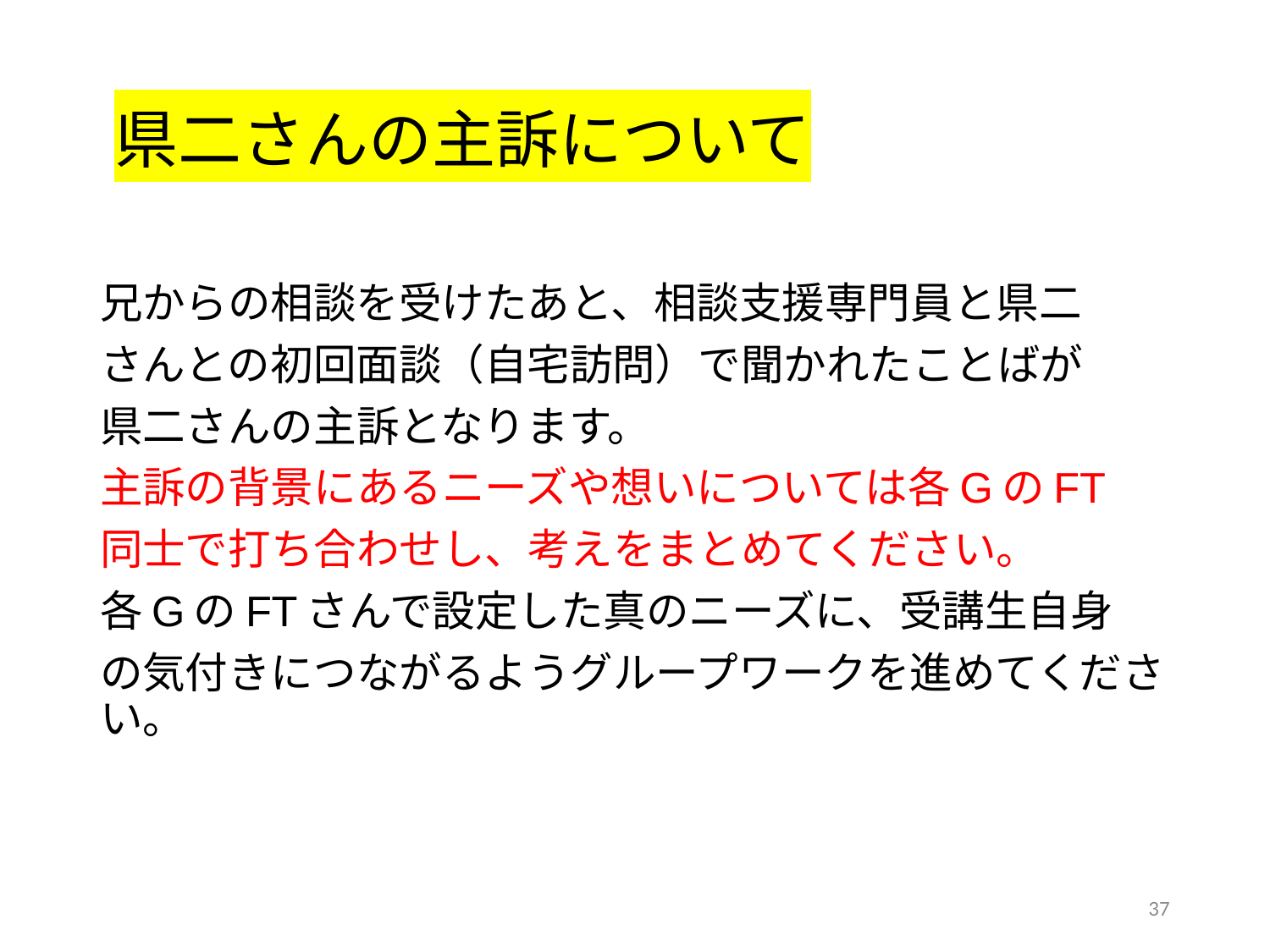

# 県二さんの主訴について
兄からの相談を受けたあと、相談支援専門員と県二
さんとの初回面談（自宅訪問）で聞かれたことばが
県二さんの主訴となります。
主訴の背景にあるニーズや想いについては各GのFT
同士で打ち合わせし、考えをまとめてください。
各GのFTさんで設定した真のニーズに、受講生自身
の気付きにつながるようグループワークを進めてください。

37